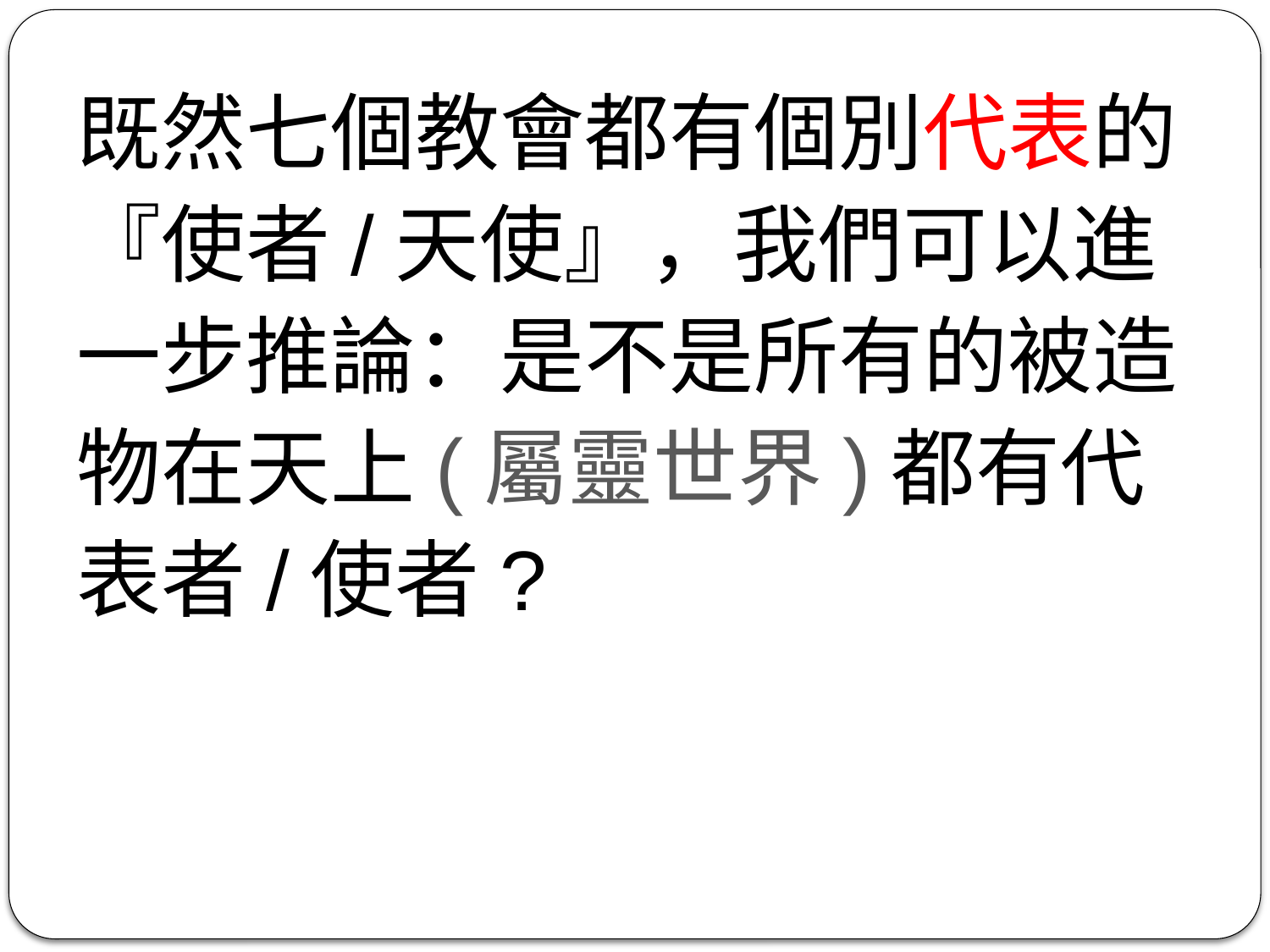

既然七個教會都有個別代表的『使者/天使』，我們可以進一步推論：是不是所有的被造物在天上(屬靈世界)都有代表者/使者?